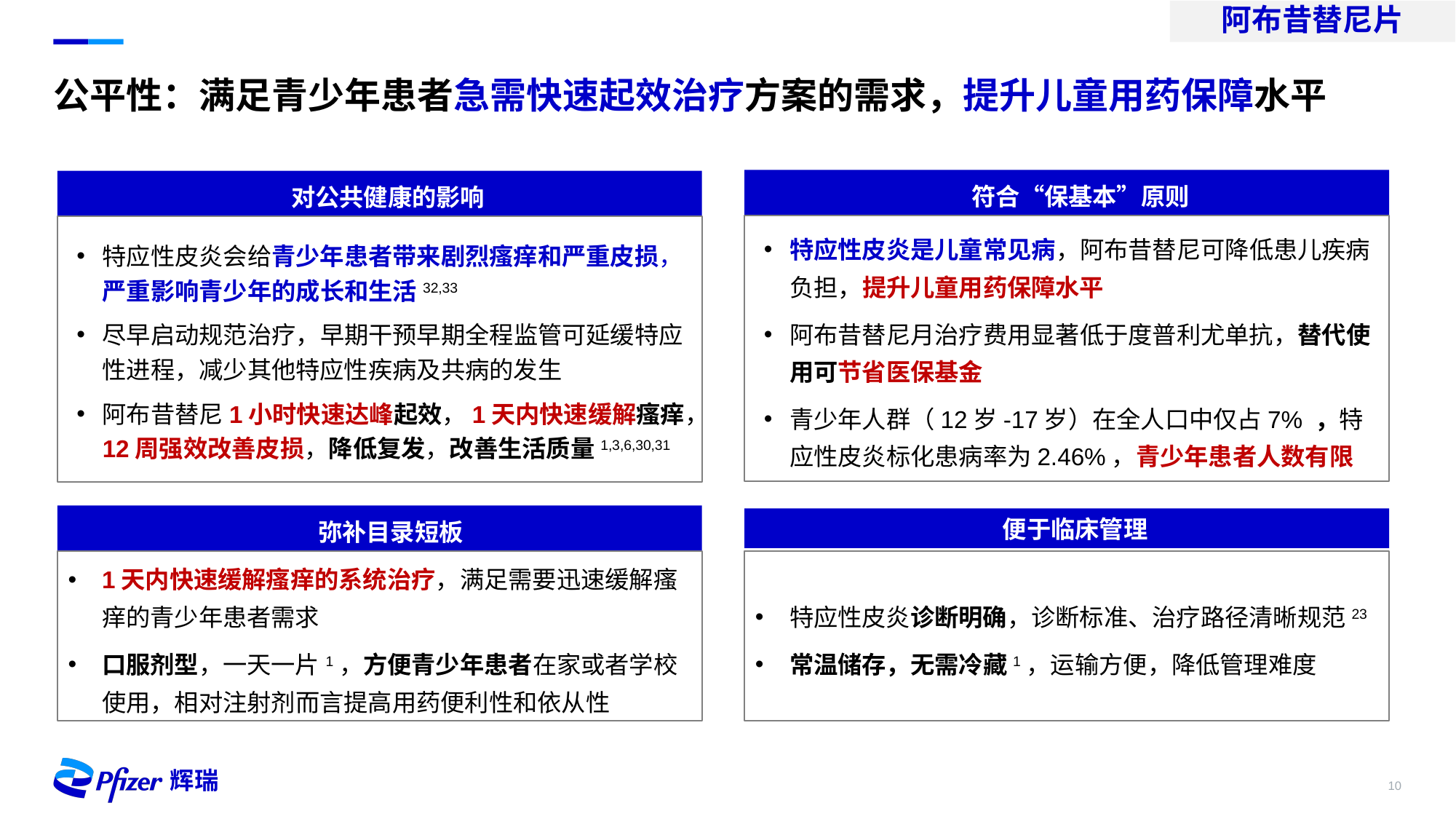

阿布昔替尼片

公平性：满足青少年患者急需快速起效治疗方案的需求，提升儿童用药保障水平

    符合“保基本”原则
  对公共健康的影响
特应性皮炎是儿童常见病，阿布昔替尼可降低患儿疾病负担，提升儿童用药保障水平
阿布昔替尼月治疗费用显著低于度普利尤单抗，替代使用可节省医保基金
青少年人群（12岁-17岁）在全人口中仅占7% ，特应性皮炎标化患病率为2.46%，青少年患者人数有限
特应性⽪炎会给青少年患者带来剧烈瘙痒和严重皮损，严重影响青少年的成长和生活32,33
尽早启动规范治疗，早期干预早期全程监管可延缓特应性进程，减少其他特应性疾病及共病的发生
阿布昔替尼1小时快速达峰起效，1天内快速缓解瘙痒，12周强效改善皮损，降低复发，改善生活质量1,3,6,30,31
   弥补目录短板
  便于临床管理
1天内快速缓解瘙痒的系统治疗，满足需要迅速缓解瘙痒的青少年患者需求
口服剂型，一天一片1，方便青少年患者在家或者学校使用，相对注射剂而言提高用药便利性和依从性
特应性皮炎诊断明确，诊断标准、治疗路径清晰规范23
常温储存，无需冷藏1，运输方便，降低管理难度